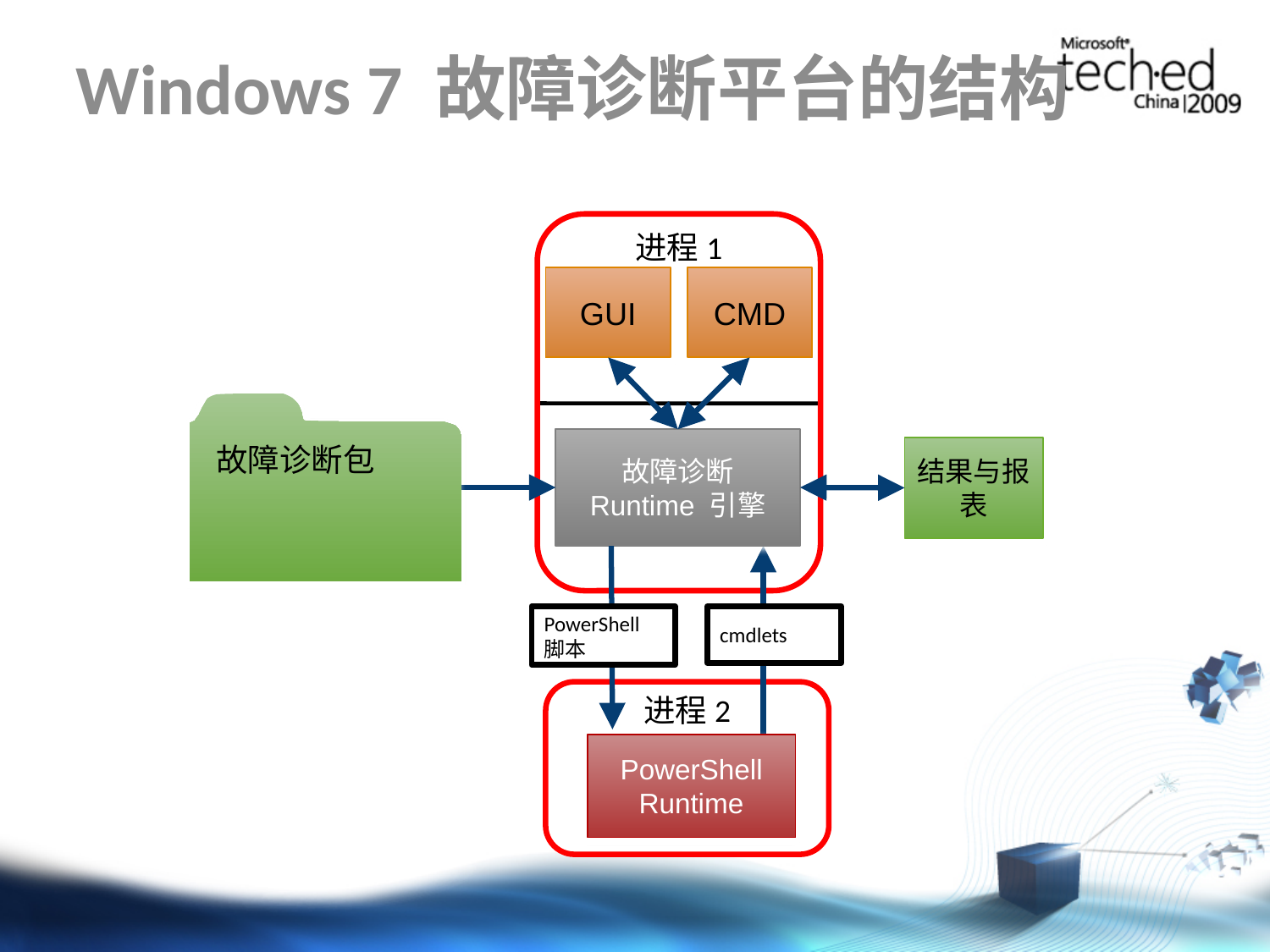

# Windows 7 故障诊断平台的结构
进程1
GUI
CMD
故障诊断包
故障诊断 Runtime 引擎
结果与报表
PowerShell 脚本
cmdlets
进程2
PowerShell Runtime